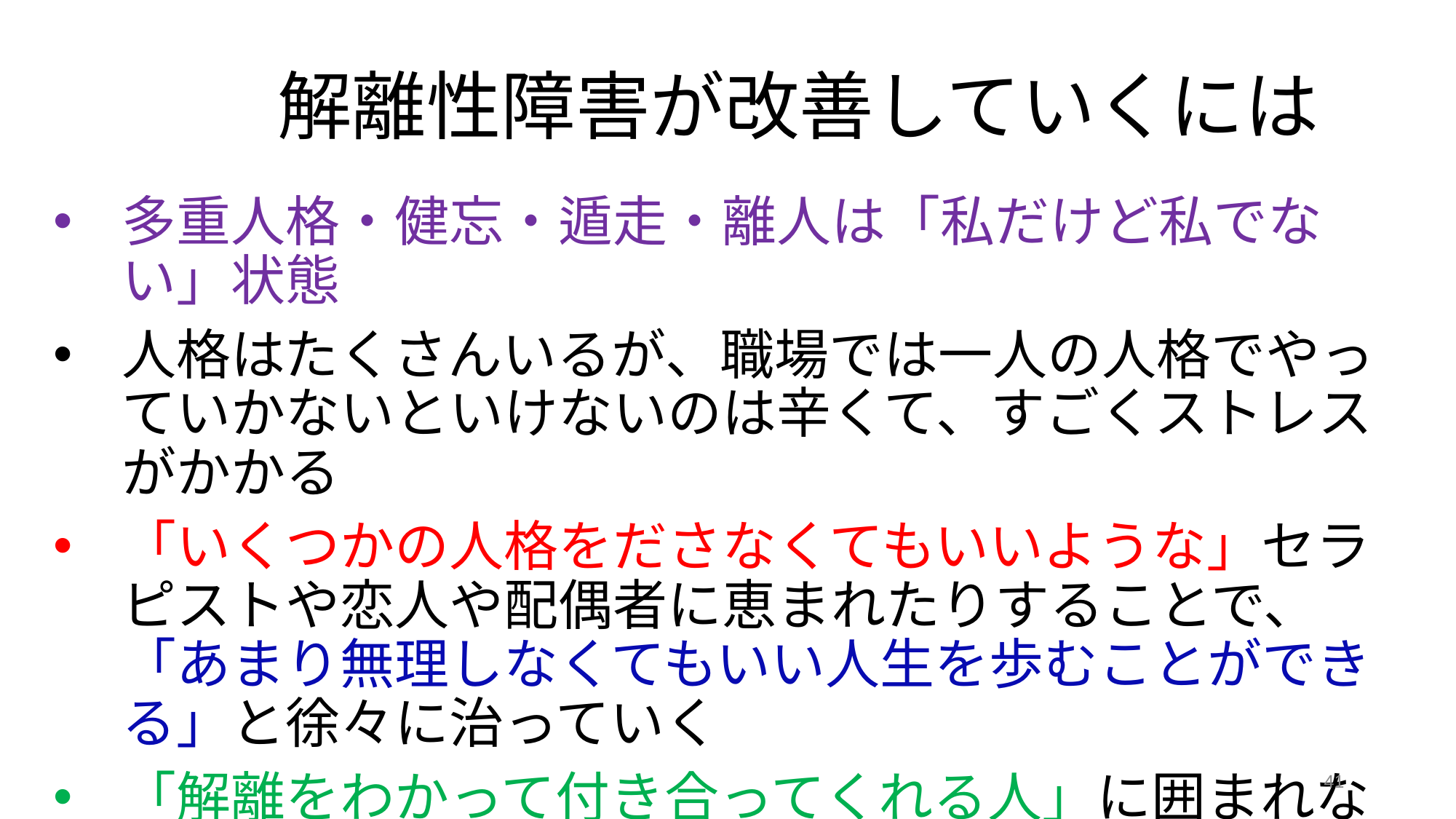

# 解離性障害が改善していくには
多重人格・健忘・遁走・離人は「私だけど私でない」状態
人格はたくさんいるが、職場では一人の人格でやっていかないといけないのは辛くて、すごくストレスがかかる
「いくつかの人格をださなくてもいいような」セラピストや恋人や配偶者に恵まれたりすることで、「あまり無理しなくてもいい人生を歩むことができる」と徐々に治っていく
「解離をわかって付き合ってくれる人」に囲まれながら、いい意味で「ちょいワル」や「いいかげん」で生きること

41